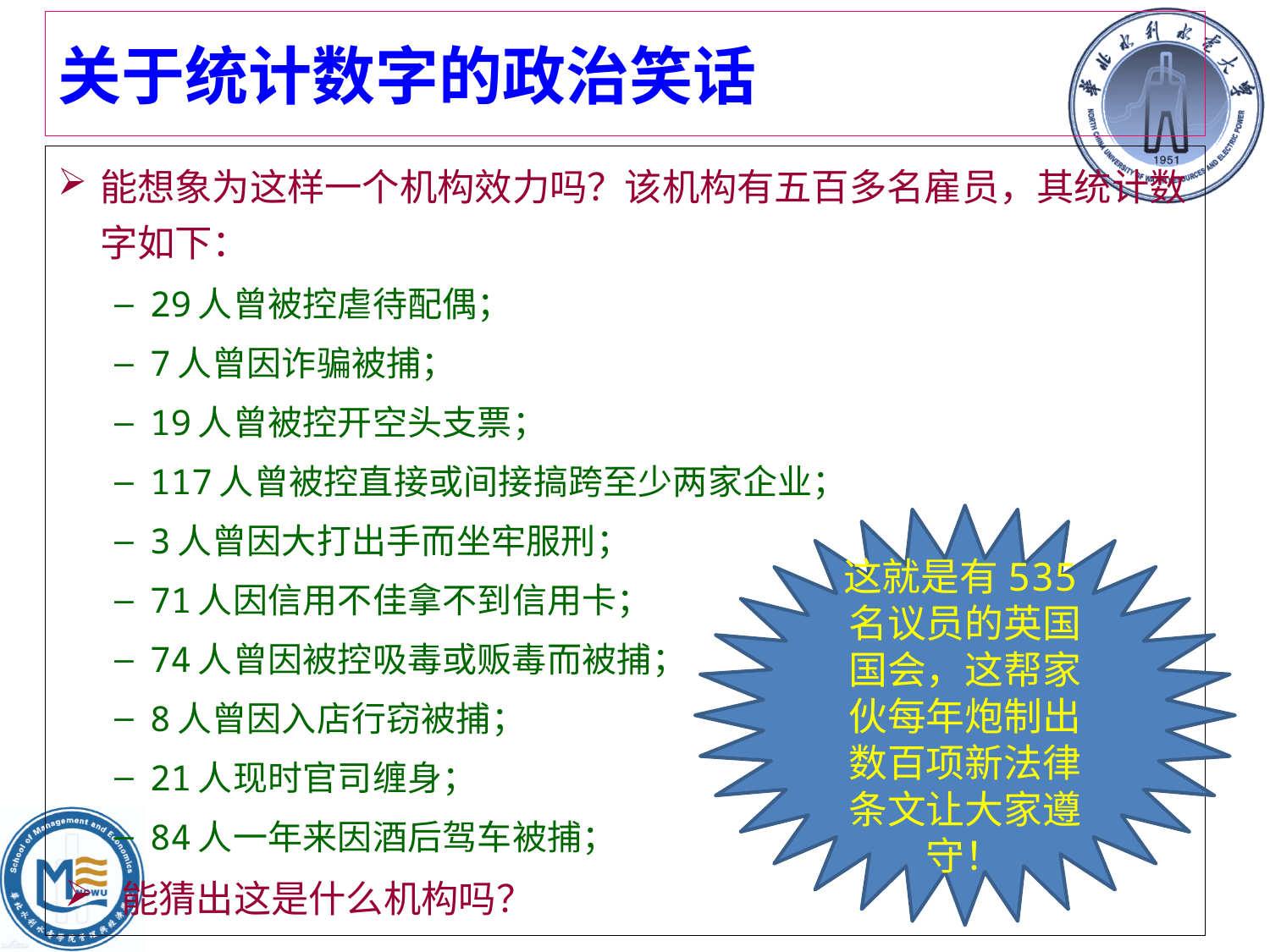

# 关于统计数字的政治笑话
能想象为这样一个机构效力吗？该机构有五百多名雇员，其统计数字如下：
29人曾被控虐待配偶；
7人曾因诈骗被捕；
19人曾被控开空头支票；
117人曾被控直接或间接搞跨至少两家企业；
3人曾因大打出手而坐牢服刑；
71人因信用不佳拿不到信用卡；
74人曾因被控吸毒或贩毒而被捕；
8人曾因入店行窃被捕；
21人现时官司缠身；
84人一年来因酒后驾车被捕；
能猜出这是什么机构吗？
这就是有535名议员的英国国会，这帮家伙每年炮制出数百项新法律条文让大家遵守！